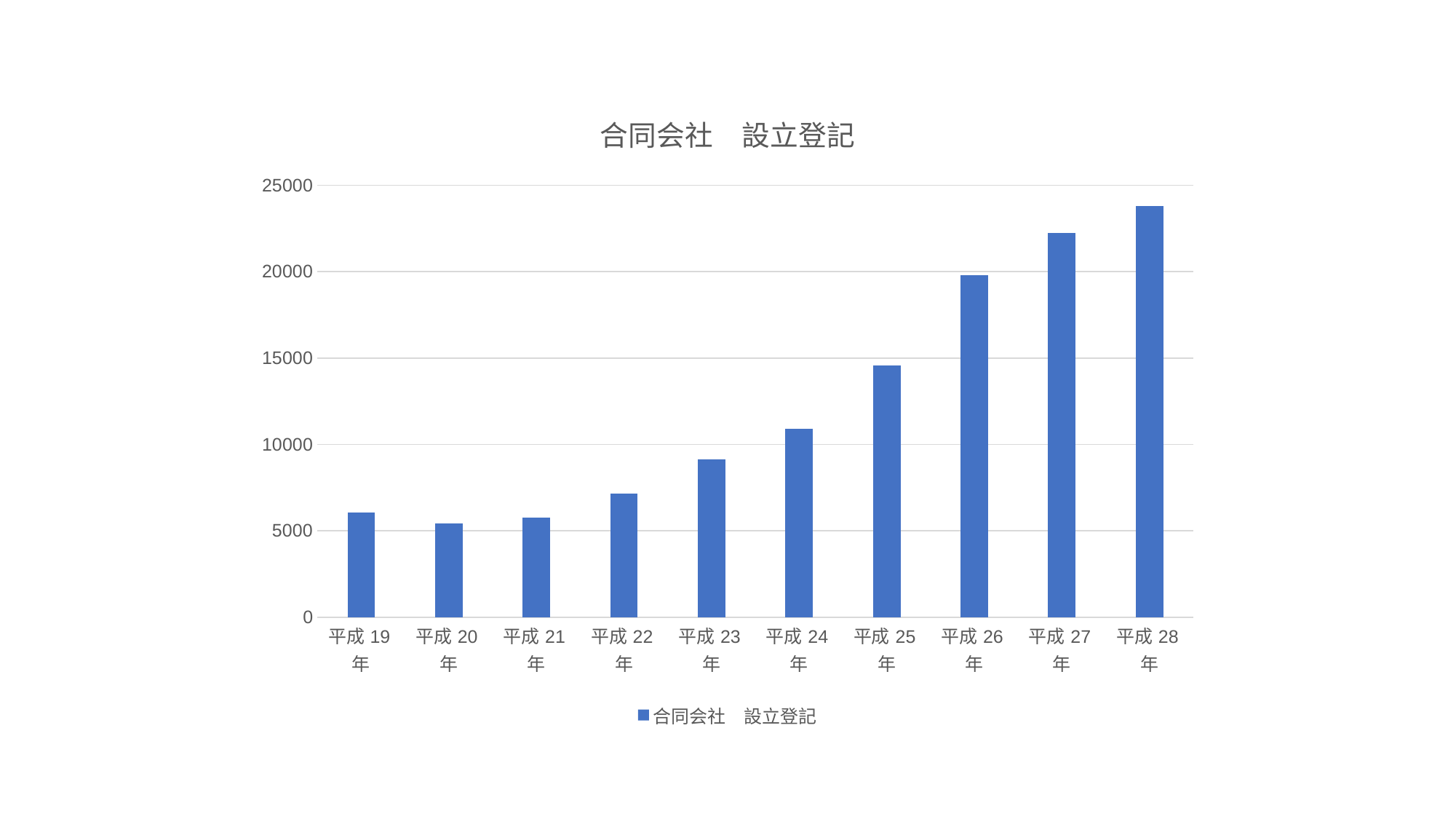

### Chart:

| Category | 合同会社　設立登記 |
|---|---|
| 平成19年 | 6076.0 |
| 平成20年 | 5413.0 |
| 平成21年 | 5771.0 |
| 平成22年 | 7153.0 |
| 平成23年 | 9130.0 |
| 平成24年 | 10889.0 |
| 平成25年 | 14581.0 |
| 平成26年 | 19808.0 |
| 平成27年 | 22223.0 |
| 平成28年 | 23787.0 |
#